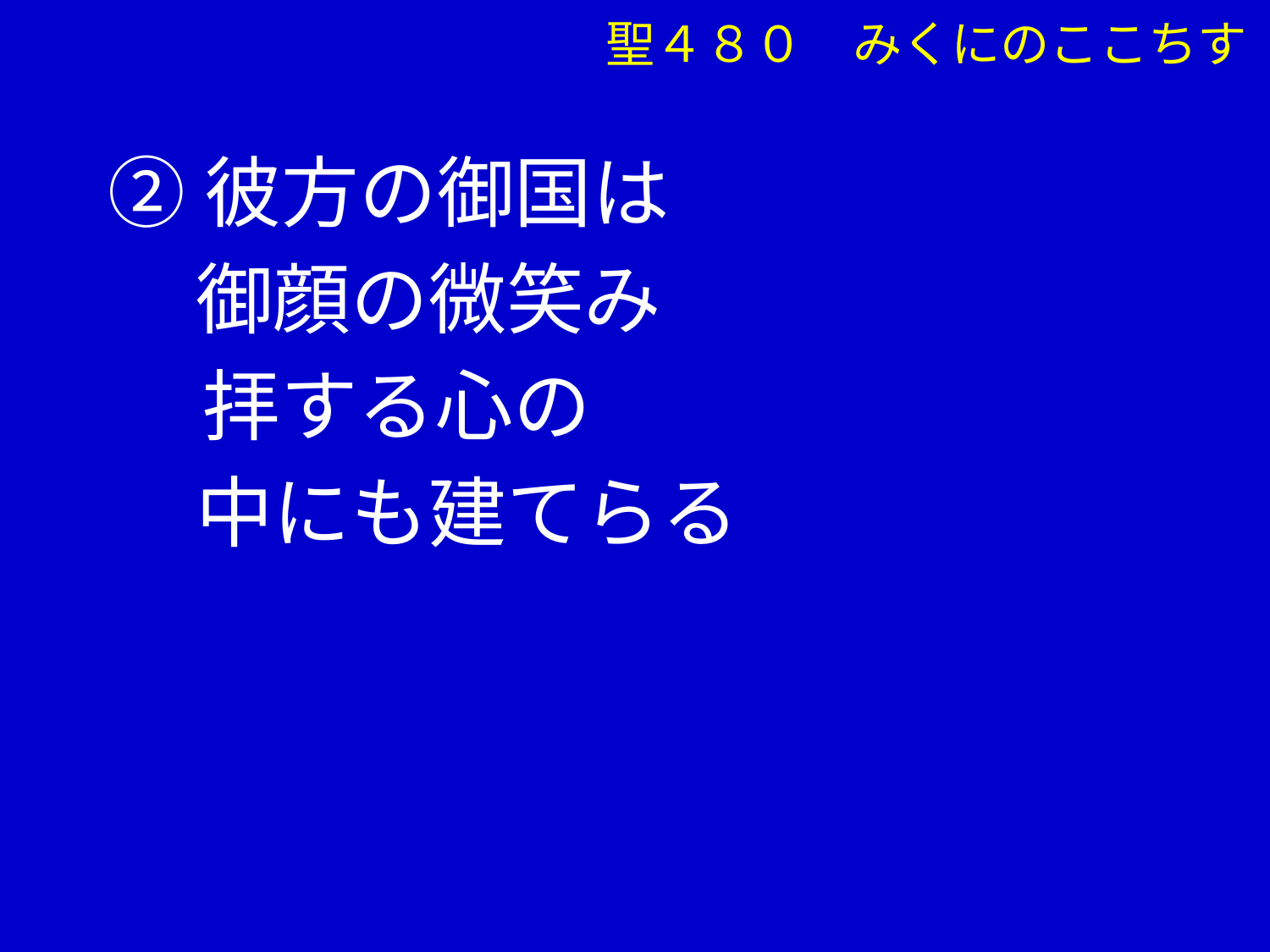

聖４８０　みくにのここちす
②彼方の御国は
    御顔の微笑み
　 拝する心の
    中にも建てらる